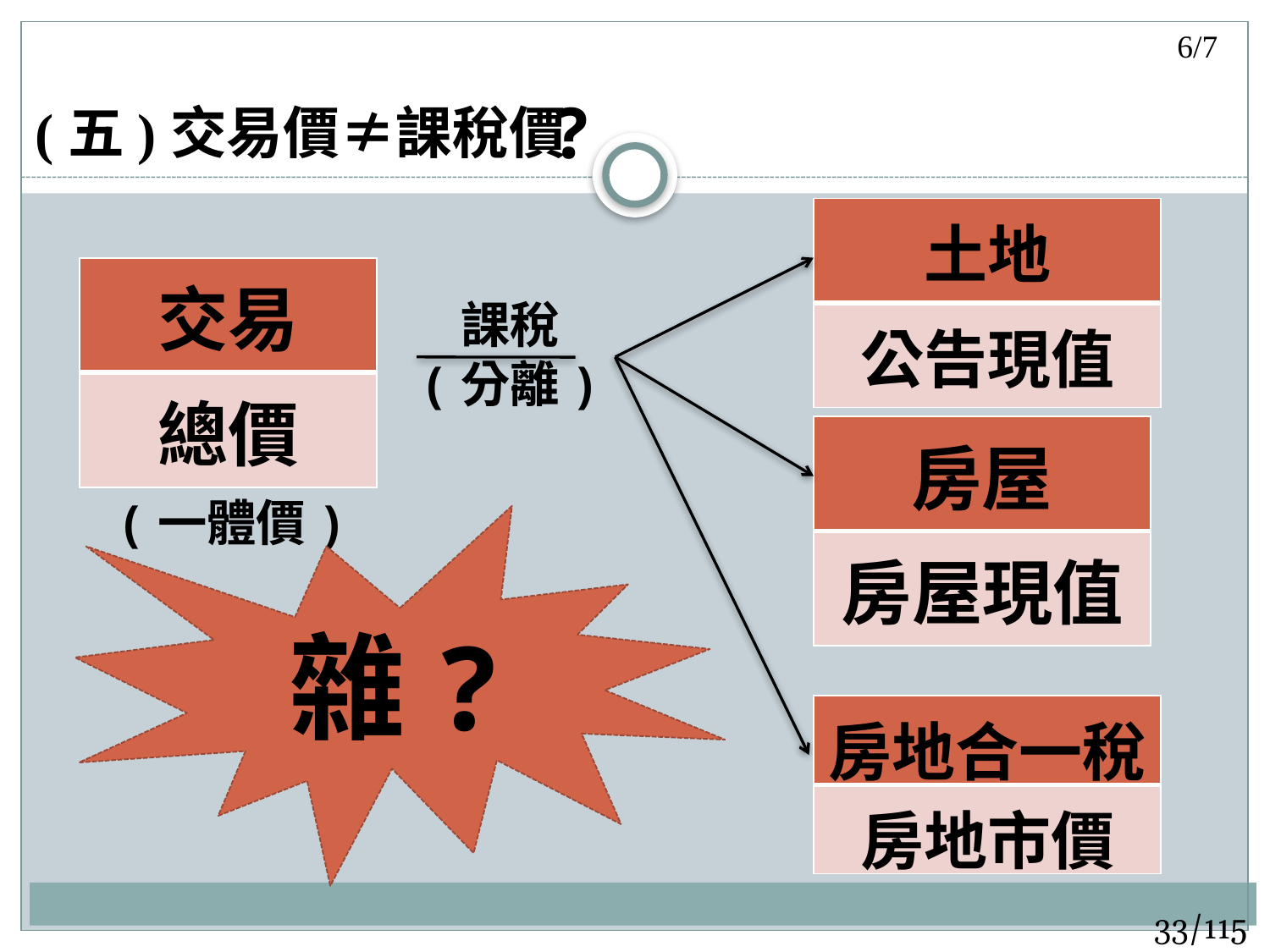

6/7
# (五)交易價≠課稅價
?
| 土地 |
| --- |
| 公告現值 |
| 交易 |
| --- |
| 總價 |
課稅
(分離)
| 房屋 |
| --- |
| 房屋現值 |
(一體價)
雜?
| 房地合一稅 |
| --- |
| 房地市價 |